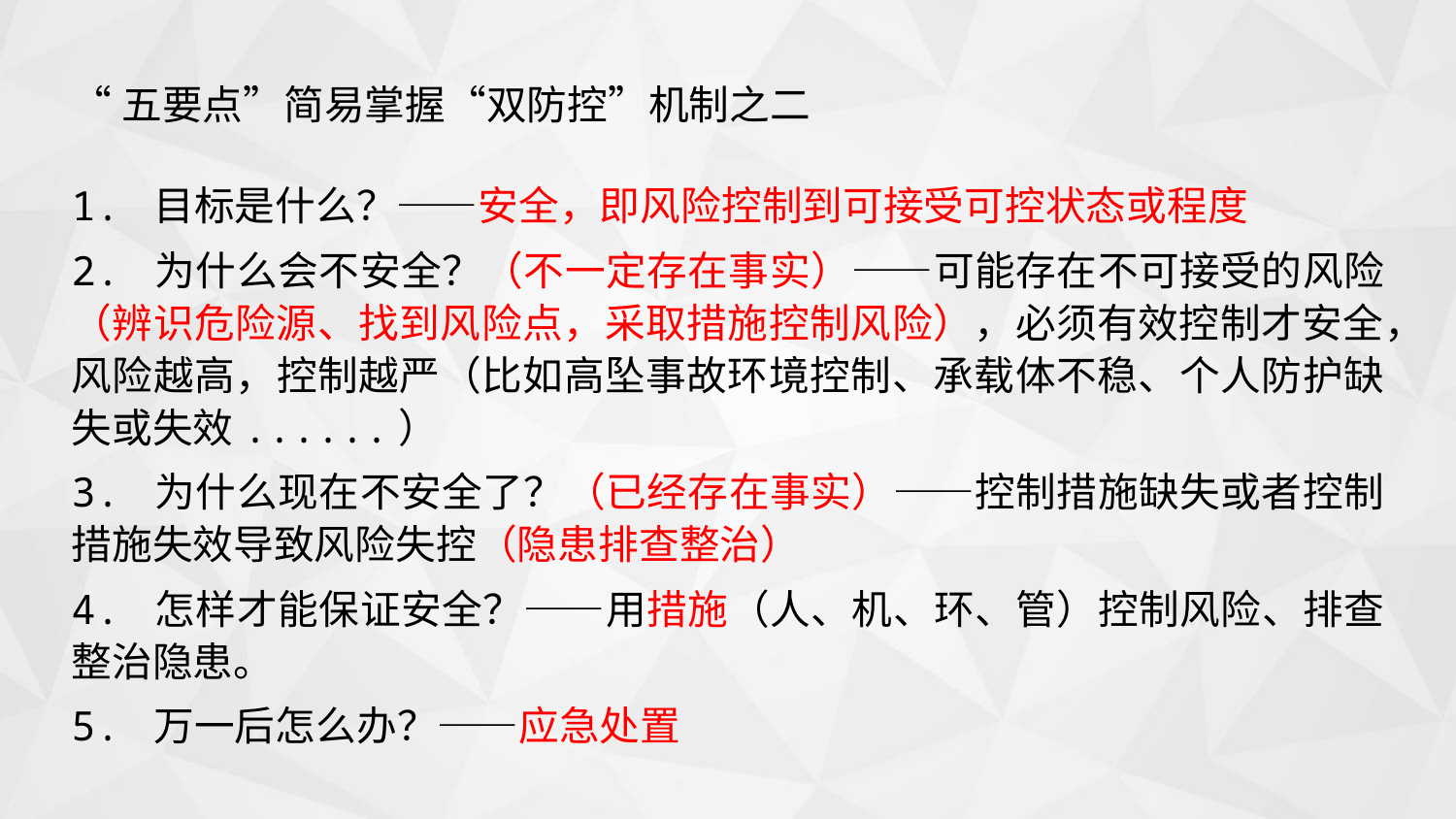

“五要点”简易掌握“双防控”机制之二

1. 目标是什么？——安全，即风险控制到可接受可控状态或程度
2. 为什么会不安全？（不一定存在事实）——可能存在不可接受的风险（辨识危险源、找到风险点，采取措施控制风险），必须有效控制才安全，风险越高，控制越严（比如高坠事故环境控制、承载体不稳、个人防护缺失或失效......）
3. 为什么现在不安全了？（已经存在事实）——控制措施缺失或者控制措施失效导致风险失控（隐患排查整治）
4. 怎样才能保证安全？——用措施（人、机、环、管）控制风险、排查整治隐患。
5. 万一后怎么办？——应急处置